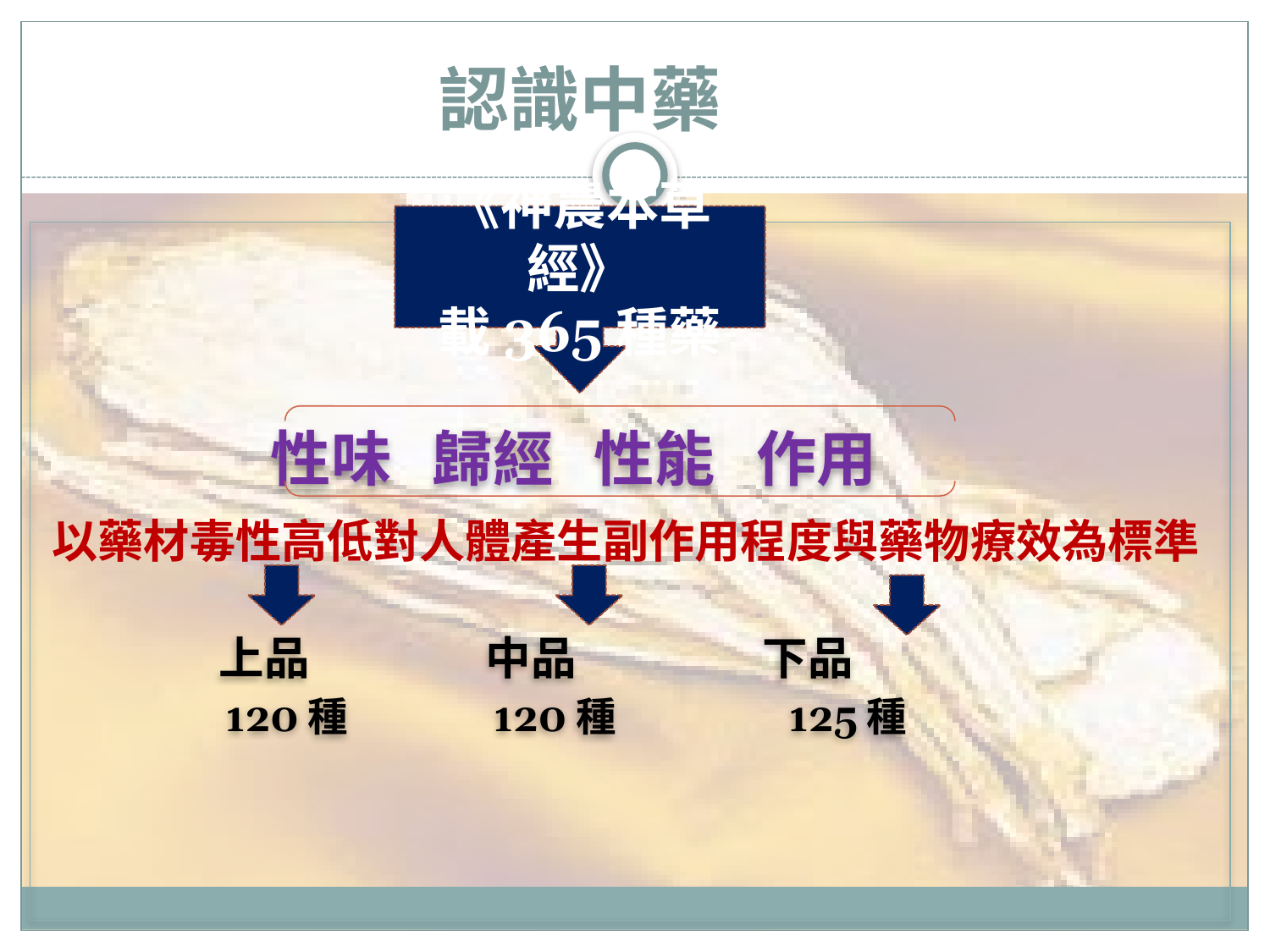

# 認識中藥

《神農本草經》
載365種藥

                     性味   歸經   性能   作用

                上品                 中品                  下品
                  120種               120種                  125種

以藥材毒性高低對人體產生副作用程度與藥物療效為標準